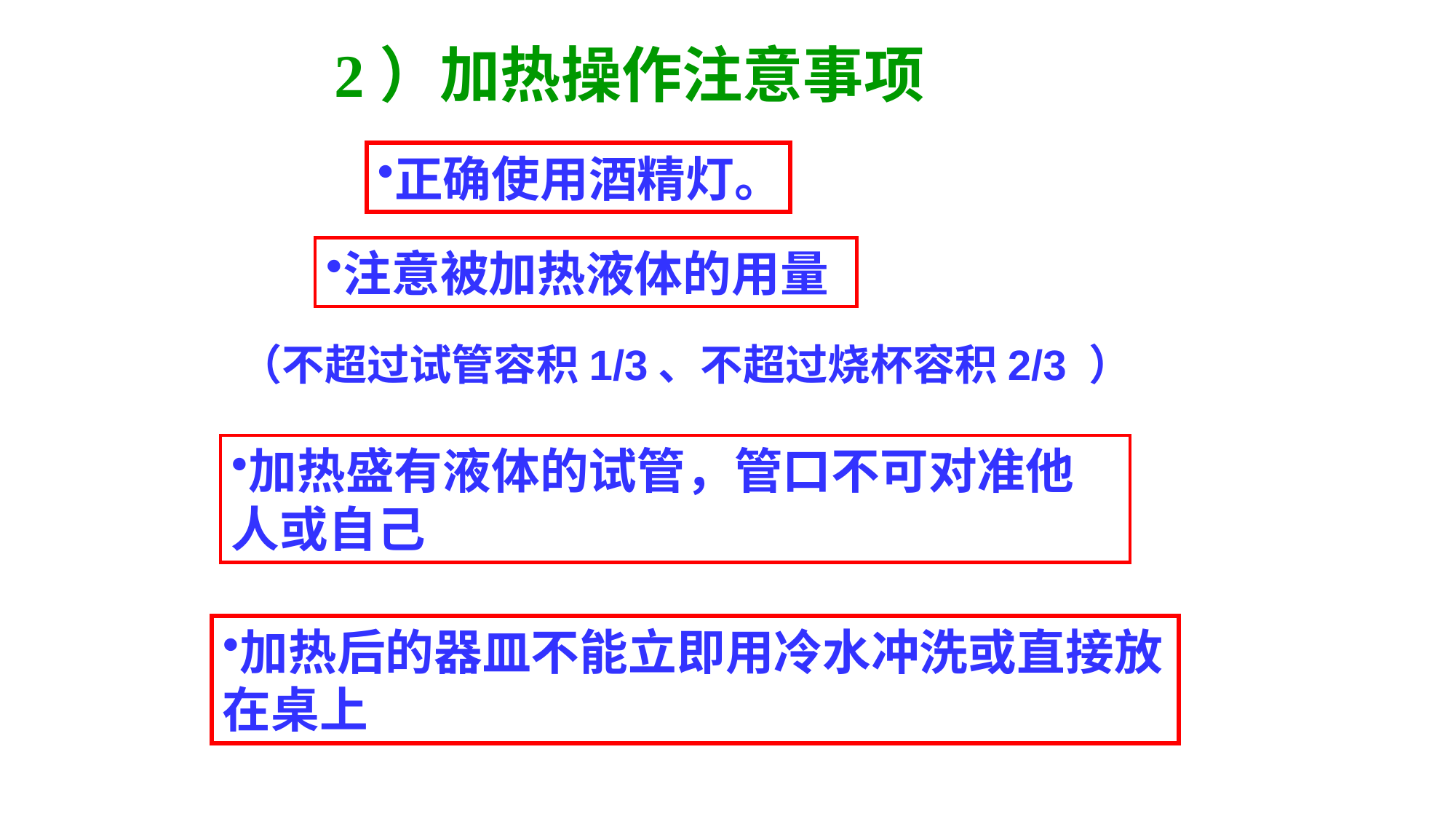

2）加热操作注意事项
正确使用酒精灯。
注意被加热液体的用量
（不超过试管容积1/3、不超过烧杯容积2/3 ）
加热盛有液体的试管，管口不可对准他人或自己
加热后的器皿不能立即用冷水冲洗或直接放在桌上